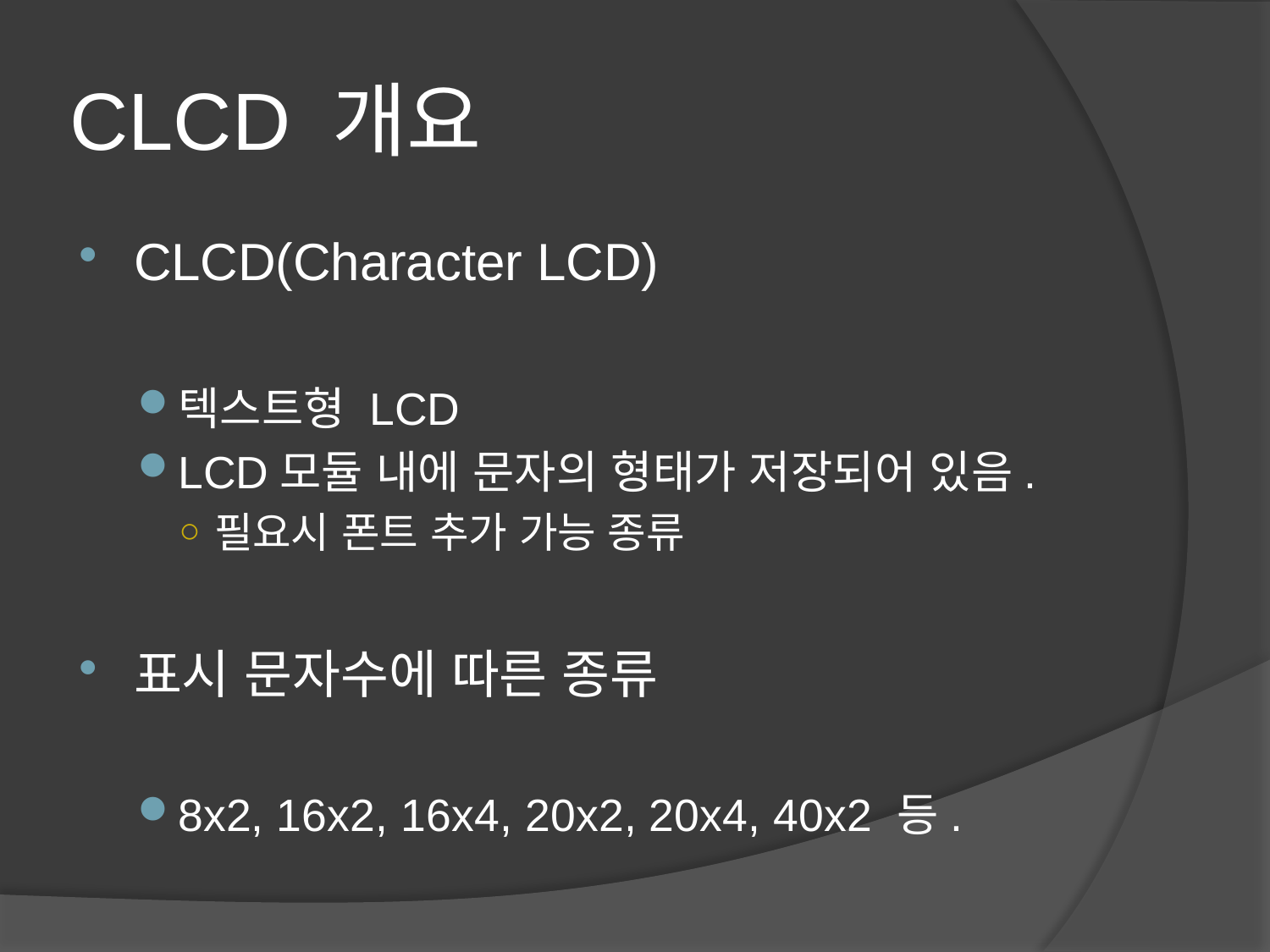

# CLCD 개요
CLCD(Character LCD)

텍스트형 LCD
LCD모듈 내에 문자의 형태가 저장되어 있음.
필요시 폰트 추가 가능 종류

표시 문자수에 따른 종류

8x2, 16x2, 16x4, 20x2, 20x4, 40x2 등.